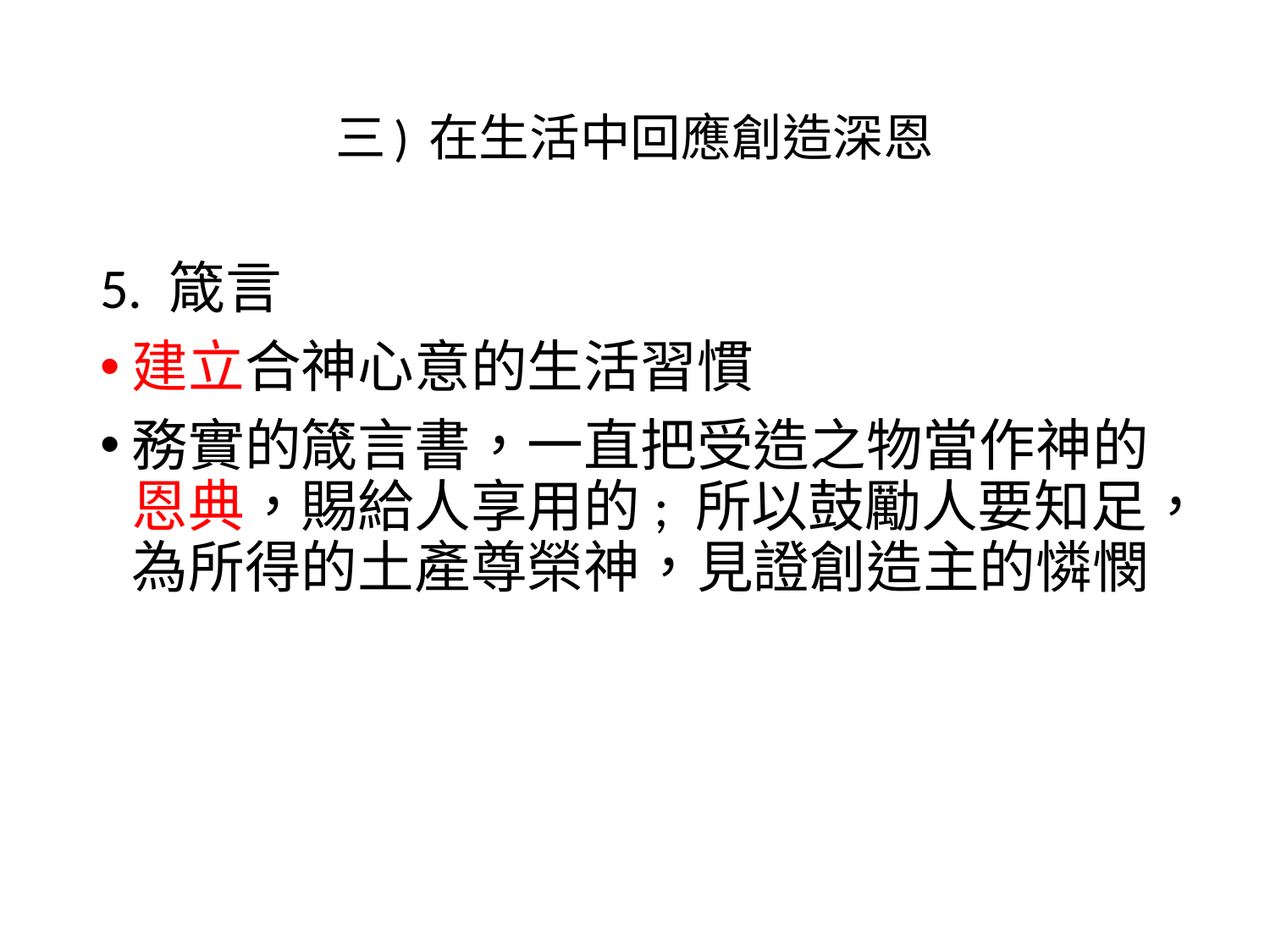

# 三) 在生活中回應創造深恩
5. 箴言
建立合神心意的生活習慣
務實的箴言書，一直把受造之物當作神的恩典，賜給人享用的; 所以鼓勵人要知足，為所得的土產尊榮神，見證創造主的憐憫